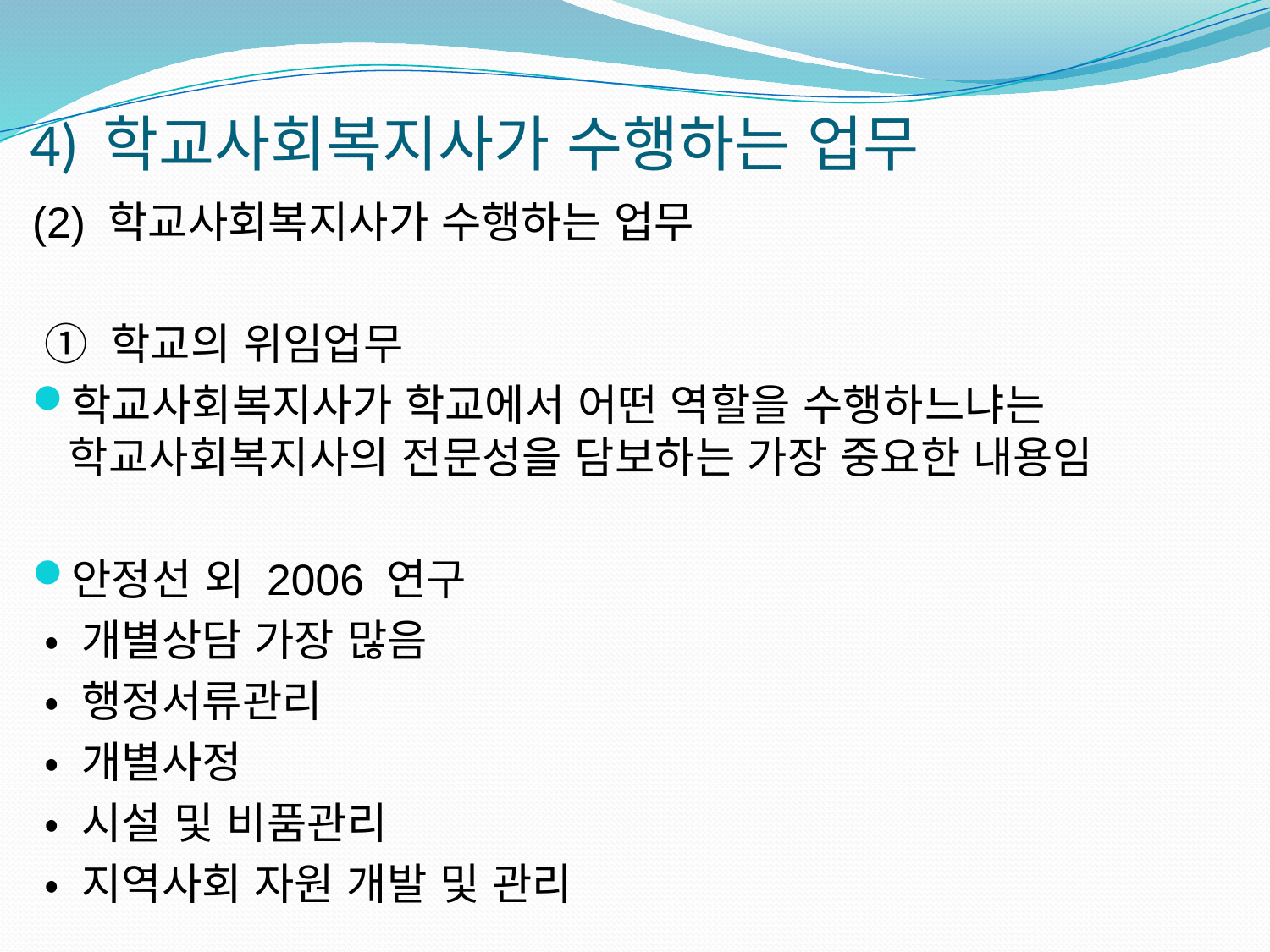

# 4) 학교사회복지사가 수행하는 업무
(2) 학교사회복지사가 수행하는 업무

 ① 학교의 위임업무
학교사회복지사가 학교에서 어떤 역할을 수행하느냐는 학교사회복지사의 전문성을 담보하는 가장 중요한 내용임

안정선 외 2006 연구
 • 개별상담 가장 많음
 • 행정서류관리
 • 개별사정
 • 시설 및 비품관리
 • 지역사회 자원 개발 및 관리